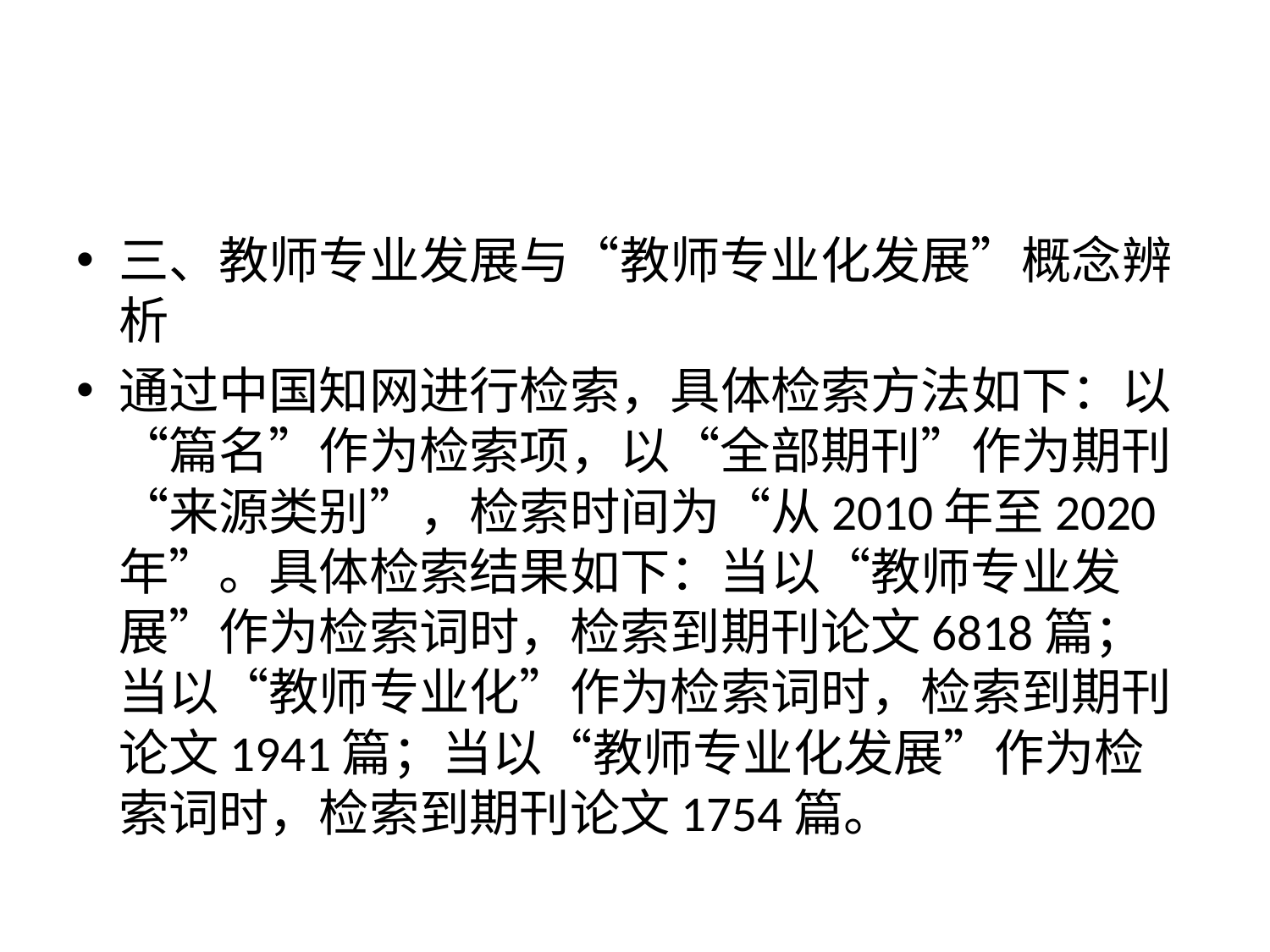

#
三、教师专业发展与“教师专业化发展”概念辨析
通过中国知网进行检索，具体检索方法如下：以“篇名”作为检索项，以“全部期刊”作为期刊“来源类别”，检索时间为“从2010年至2020年”。具体检索结果如下：当以“教师专业发展”作为检索词时，检索到期刊论文6818篇；当以“教师专业化”作为检索词时，检索到期刊论文1941篇；当以“教师专业化发展”作为检索词时，检索到期刊论文1754篇。